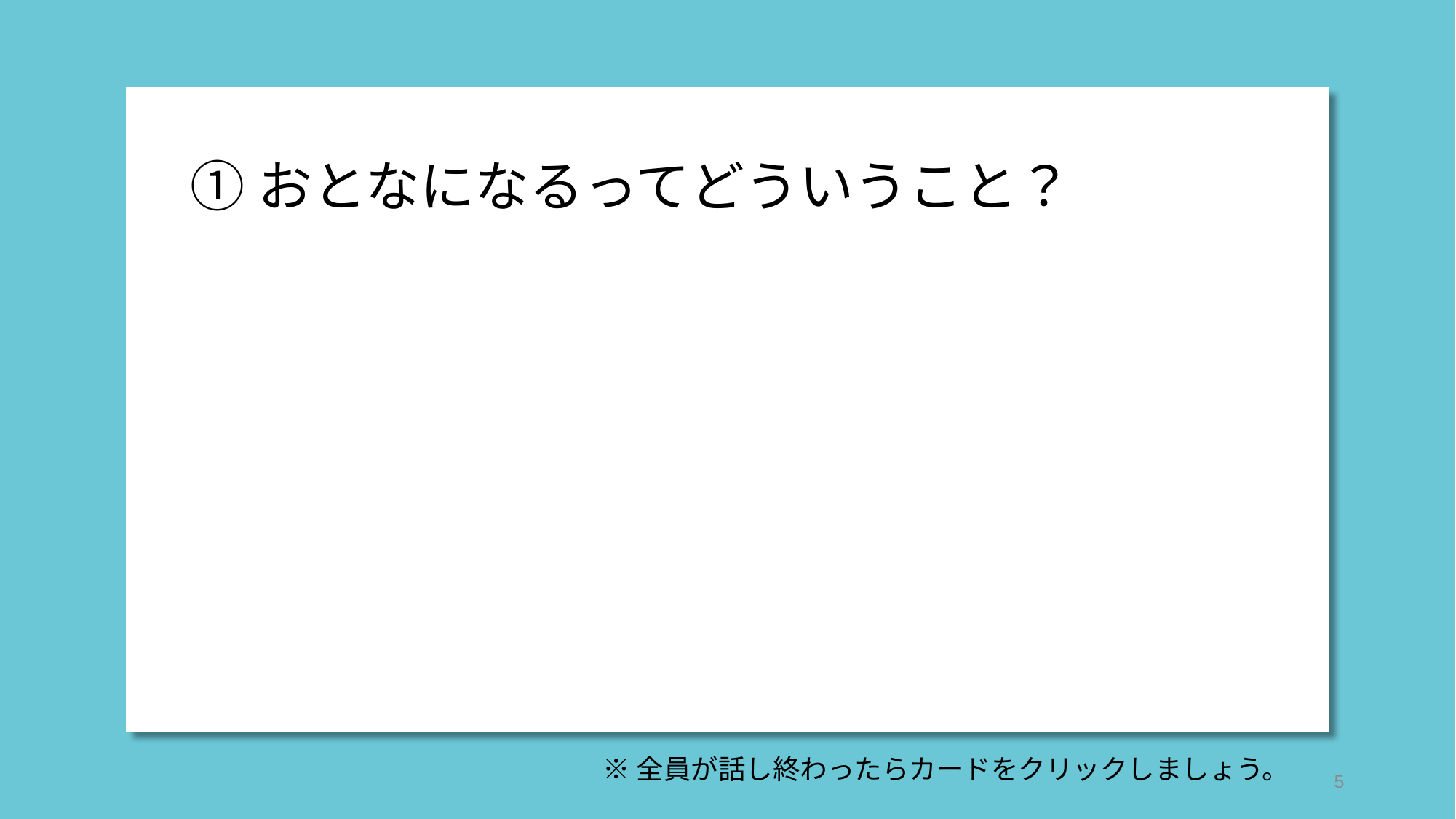

①おとなになるってどういうこと？
※全員が話し終わったらカードをクリックしましょう。
5